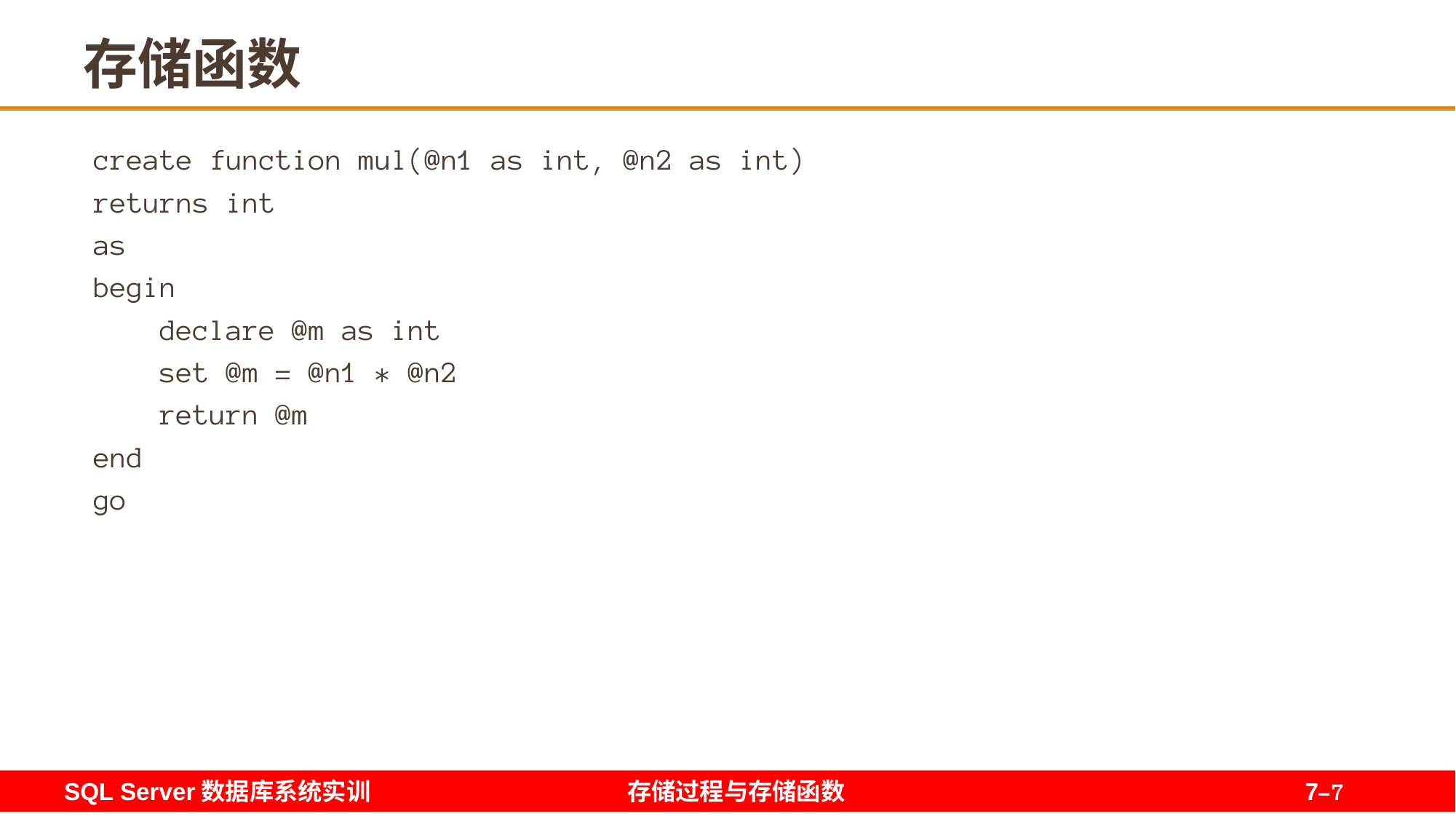

7
# 存储函数
create function mul(@n1 as int, @n2 as int)
returns int
as
begin
    declare @m as int
    set @m = @n1 * @n2
    return @m
end
go